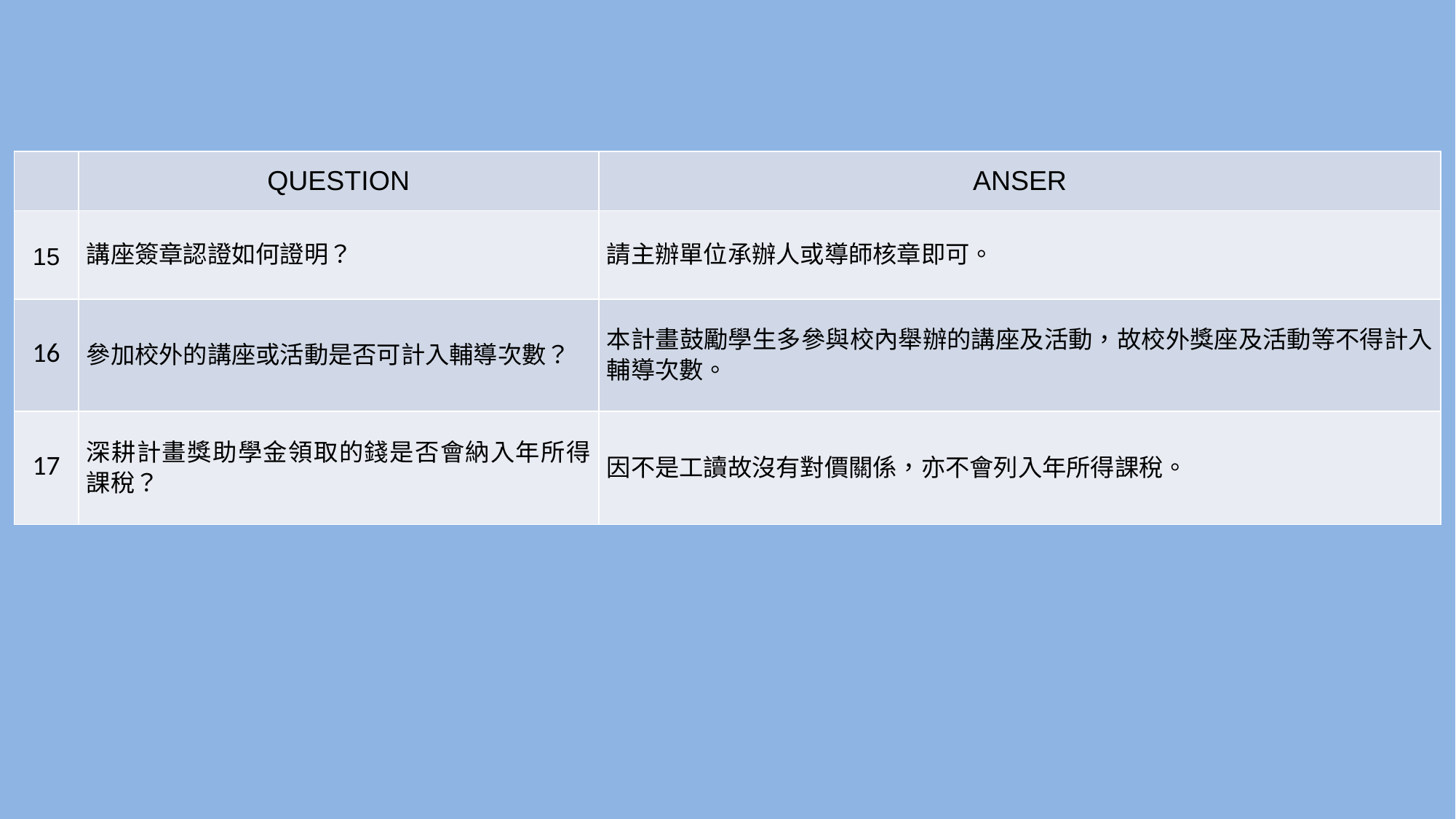

|  | QUESTION | ANSER |
| --- | --- | --- |
| 15 | 講座簽章認證如何證明？ | 請主辦單位承辦人或導師核章即可。 |
| 16 | 參加校外的講座或活動是否可計入輔導次數？ | 本計畫鼓勵學生多參與校內舉辦的講座及活動，故校外獎座及活動等不得計入輔導次數。 |
| 17 | 深耕計畫獎助學金領取的錢是否會納入年所得課稅？ | 因不是工讀故沒有對價關係，亦不會列入年所得課稅。 |